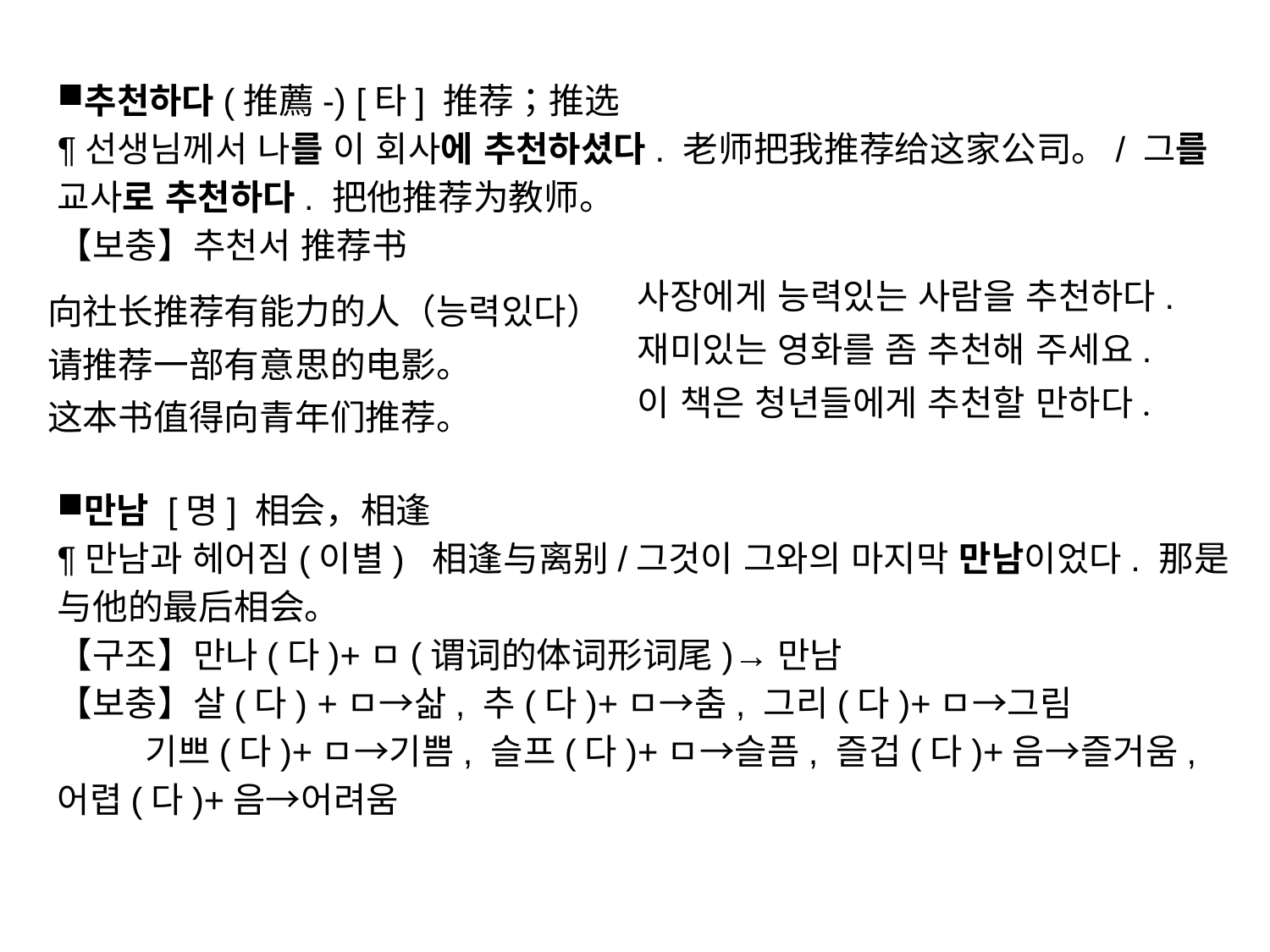

추천하다(推薦-) [타] 推荐；推选
¶선생님께서 나를 이 회사에 추천하셨다. 老师把我推荐给这家公司。/ 그를 교사로 추천하다. 把他推荐为教师。
【보충】추천서 推荐书
사장에게 능력있는 사람을 추천하다.
재미있는 영화를 좀 추천해 주세요.
이 책은 청년들에게 추천할 만하다.

向社长推荐有能力的人（능력있다）
请推荐一部有意思的电影。
这本书值得向青年们推荐。
만남 [명] 相会，相逢
¶만남과 헤어짐(이별)  相逢与离别/그것이 그와의 마지막 만남이었다. 那是与他的最后相会。
【구조】만나(다)+ㅁ(谓词的体词形词尾)→만남
【보충】살(다) +ㅁ→삶, 추(다)+ㅁ→춤, 그리(다)+ㅁ→그림
        기쁘(다)+ㅁ→기쁨, 슬프(다)+ㅁ→슬픔, 즐겁(다)+음→즐거움, 어렵(다)+음→어려움